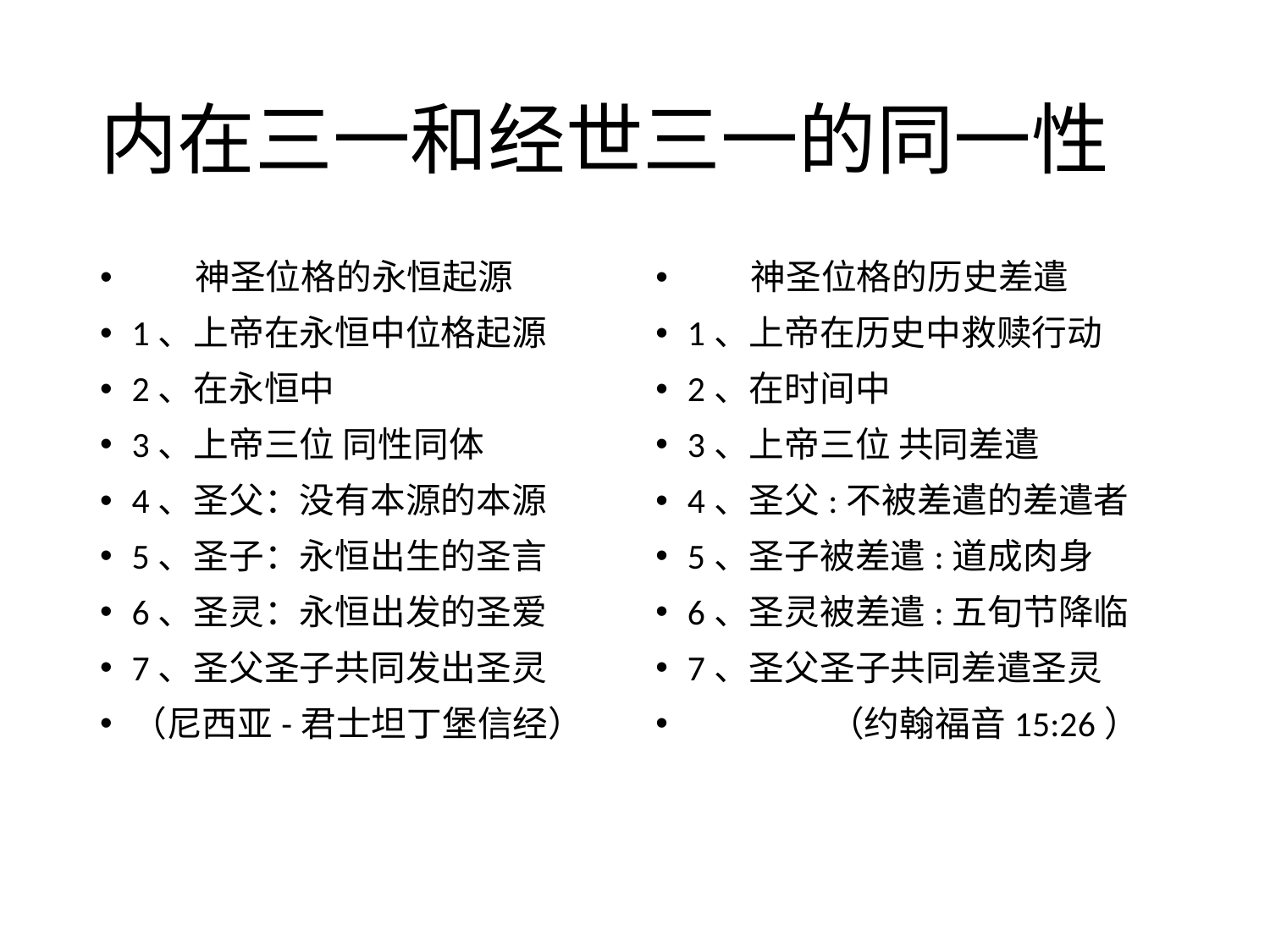

# 内在三一和经世三一的同一性
       神圣位格的永恒起源
1、上帝在永恒中位格起源
2、在永恒中
3、上帝三位 同性同体
4、圣父：没有本源的本源
5、圣子：永恒出生的圣言
6、圣灵：永恒出发的圣爱
7、圣父圣子共同发出圣灵
（尼西亚-君士坦丁堡信经）
       神圣位格的历史差遣
1、上帝在历史中救赎行动
2、在时间中
3、上帝三位 共同差遣
4、圣父:不被差遣的差遣者
5、圣子被差遣:道成肉身
6、圣灵被差遣:五旬节降临
7、圣父圣子共同差遣圣灵
                 （约翰福音15:26）